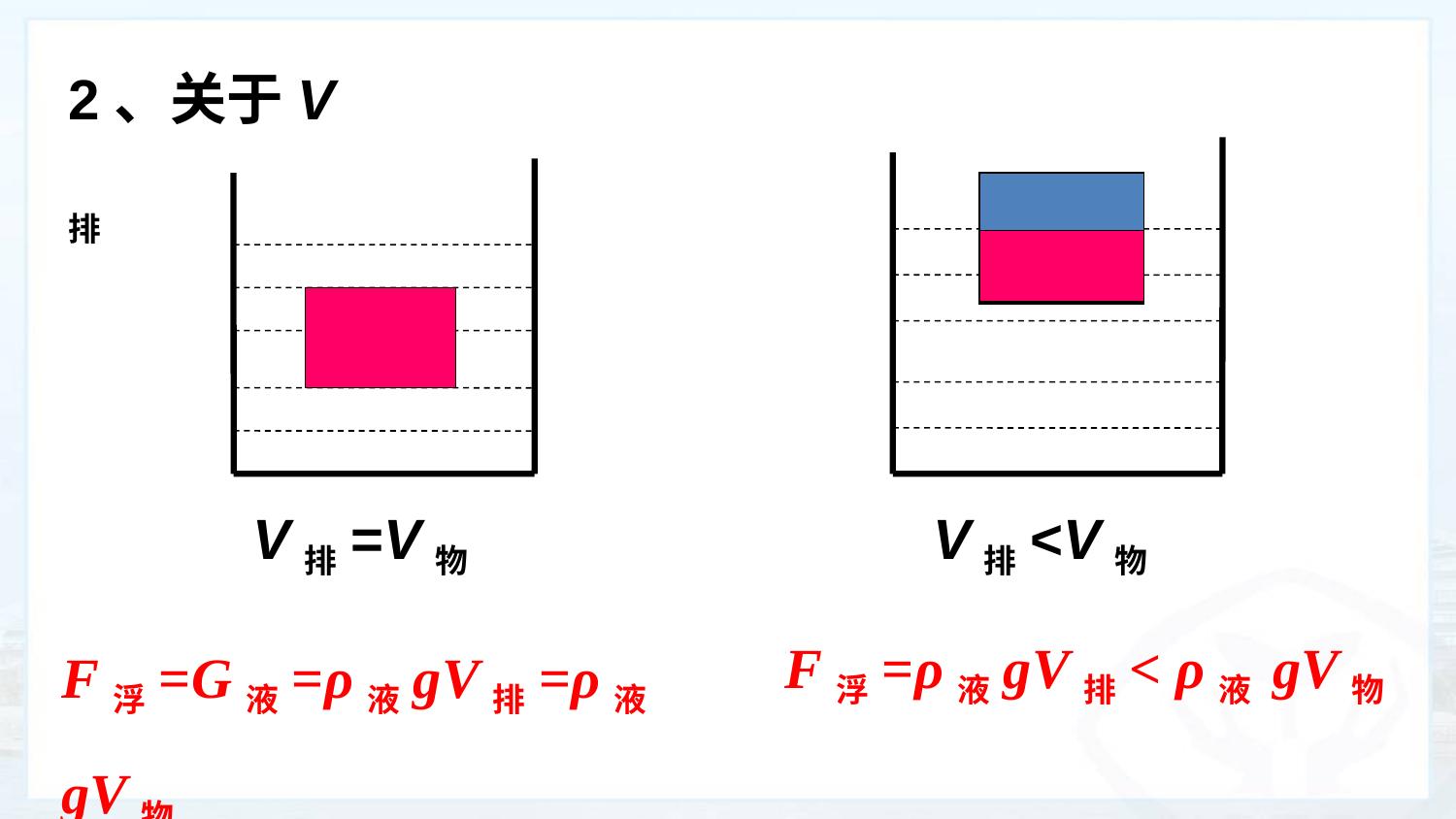

2、关于V排

V排=V物
V排<V物
F浮=G液=ρ液gV排=ρ液gV物
F浮=ρ液gV排< ρ液 gV物